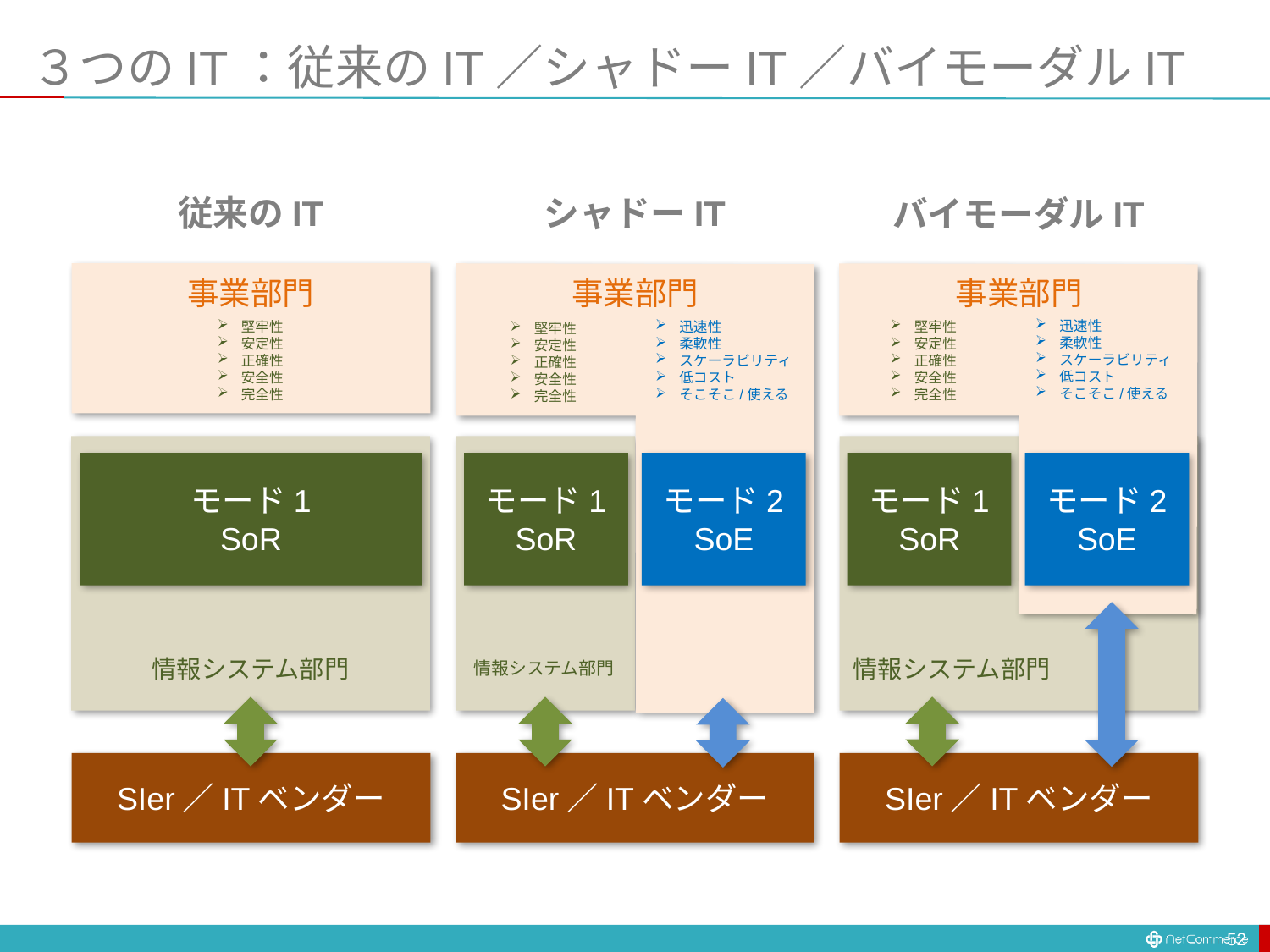

# ３つのIT：従来のIT／シャドーIT／バイモーダルIT
従来のIT
シャドーIT
バイモーダルIT

事業部門
事業部門
事業部門
迅速性
柔軟性
スケーラビリティ
低コスト
そこそこ/使える
堅牢性
安定性
正確性
安全性
完全性
堅牢性
安定性
正確性
安全性
完全性
迅速性
柔軟性
スケーラビリティ
低コスト
そこそこ/使える
堅牢性
安定性
正確性
安全性
完全性

モード1
SoR
モード1
SoR
モード2
SoE
モード1
SoR
モード2
SoE

情報システム部門
情報システム部門
情報システム部門

SIer／ITベンダー
SIer／ITベンダー
SIer／ITベンダー
52